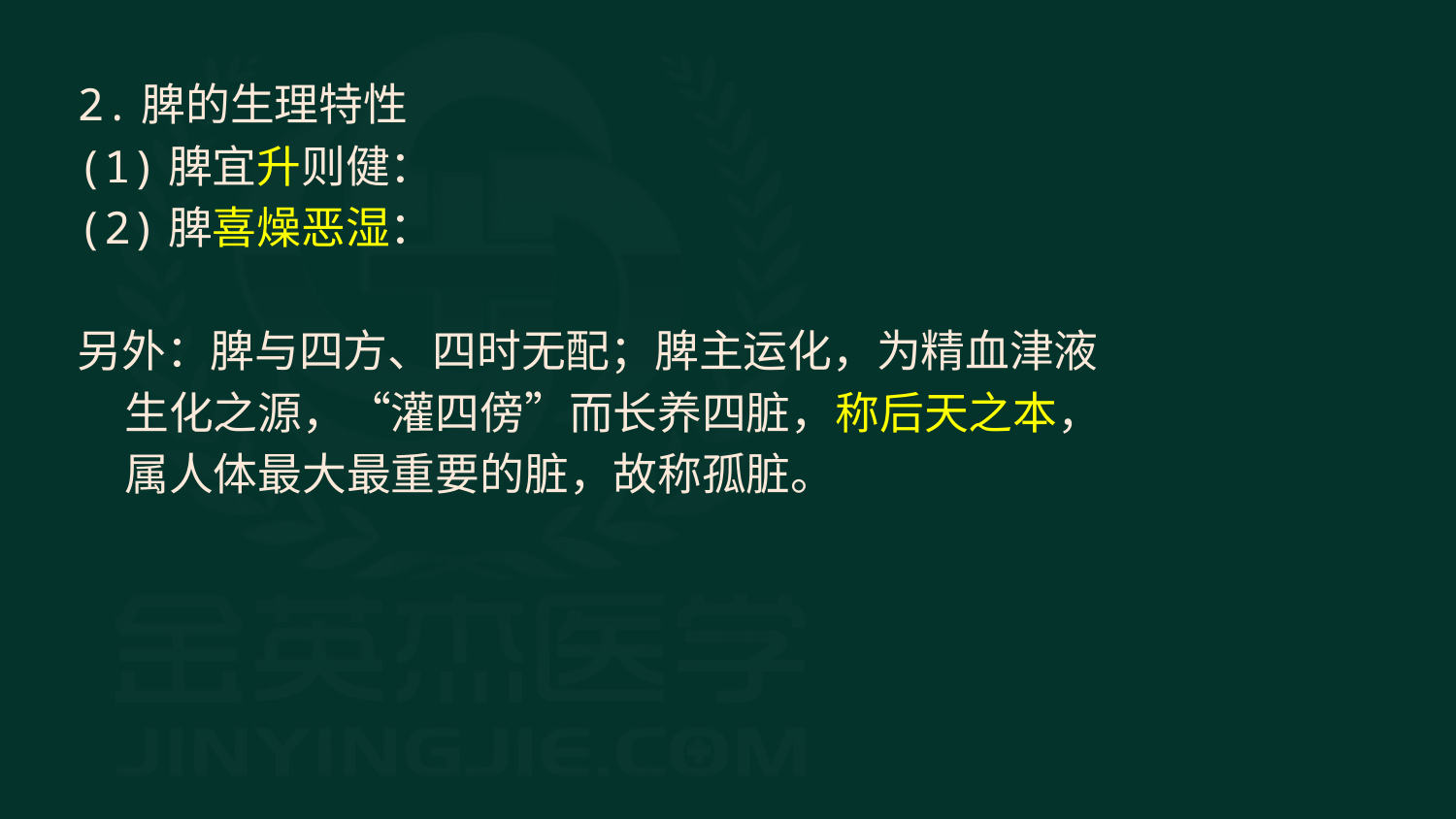

2.脾的生理特性
(1)脾宜升则健：
(2)脾喜燥恶湿：

另外：脾与四方、四时无配；脾主运化，为精血津液生化之源，“灌四傍”而长养四脏，称后天之本，属人体最大最重要的脏，故称孤脏。